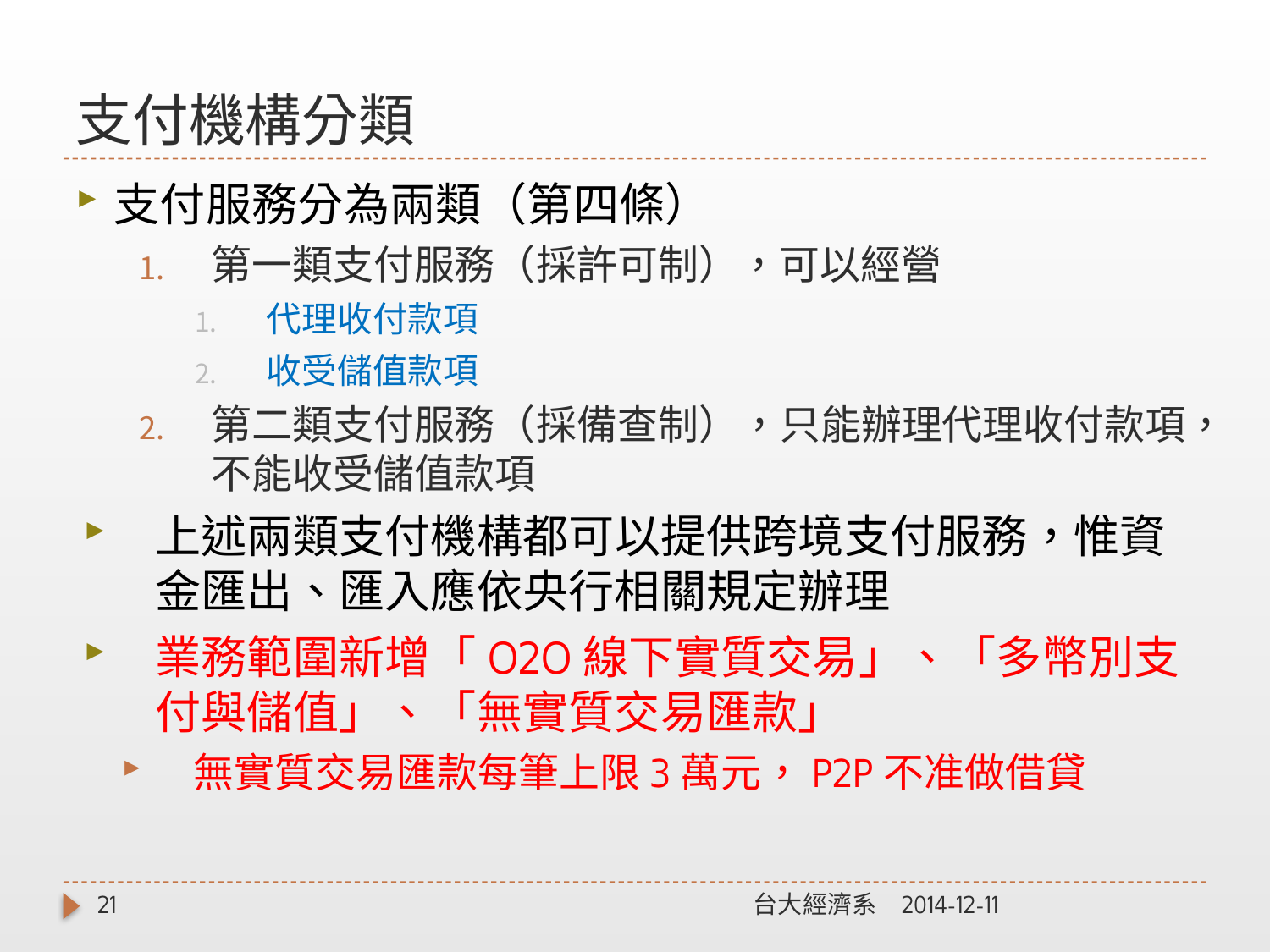

# 支付機構分類
支付服務分為兩類（第四條）
第一類支付服務（採許可制），可以經營
代理收付款項
收受儲值款項
第二類支付服務（採備查制），只能辦理代理收付款項，不能收受儲值款項
上述兩類支付機構都可以提供跨境支付服務，惟資金匯出、匯入應依央行相關規定辦理
業務範圍新增「O2O線下實質交易」、「多幣別支付與儲值」、「無實質交易匯款」
無實質交易匯款每筆上限3萬元，P2P不准做借貸

21
台大經濟系
2014-12-11